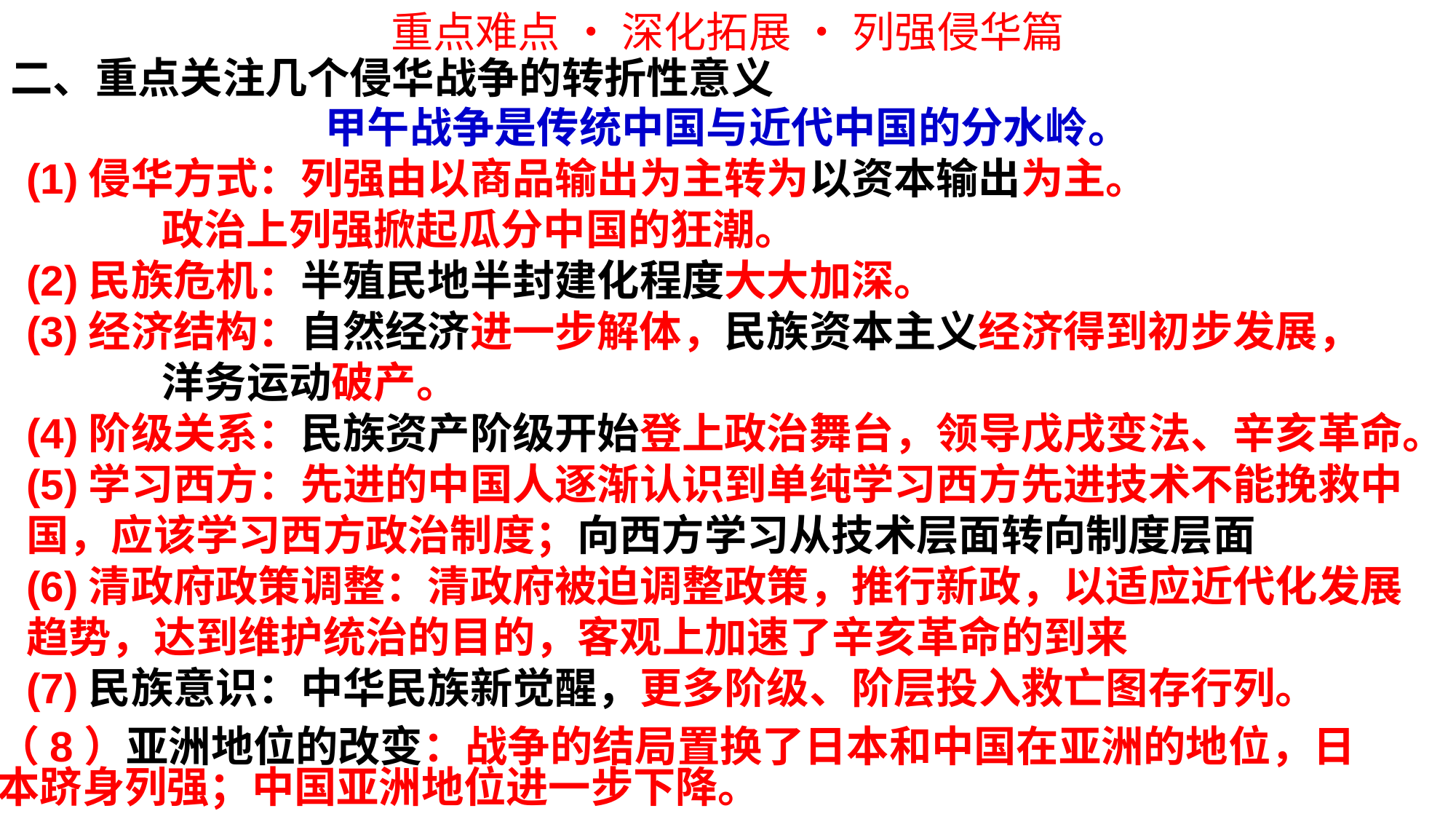

重点难点 • 深化拓展 • 列强侵华篇
二、重点关注几个侵华战争的转折性意义
甲午战争是传统中国与近代中国的分水岭。
(1)侵华方式：列强由以商品输出为主转为以资本输出为主。
             政治上列强掀起瓜分中国的狂潮。
(2)民族危机：半殖民地半封建化程度大大加深。
(3)经济结构：自然经济进一步解体，民族资本主义经济得到初步发展，
             洋务运动破产。
(4)阶级关系：民族资产阶级开始登上政治舞台，领导戊戌变法、辛亥革命。
(5)学习西方：先进的中国人逐渐认识到单纯学习西方先进技术不能挽救中国，应该学习西方政治制度；向西方学习从技术层面转向制度层面
(6)清政府政策调整：清政府被迫调整政策，推行新政，以适应近代化发展趋势，达到维护统治的目的，客观上加速了辛亥革命的到来
(7)民族意识：中华民族新觉醒，更多阶级、阶层投入救亡图存行列。
（8）亚洲地位的改变：战争的结局置换了日本和中国在亚洲的地位，日本跻身列强；中国亚洲地位进一步下降。